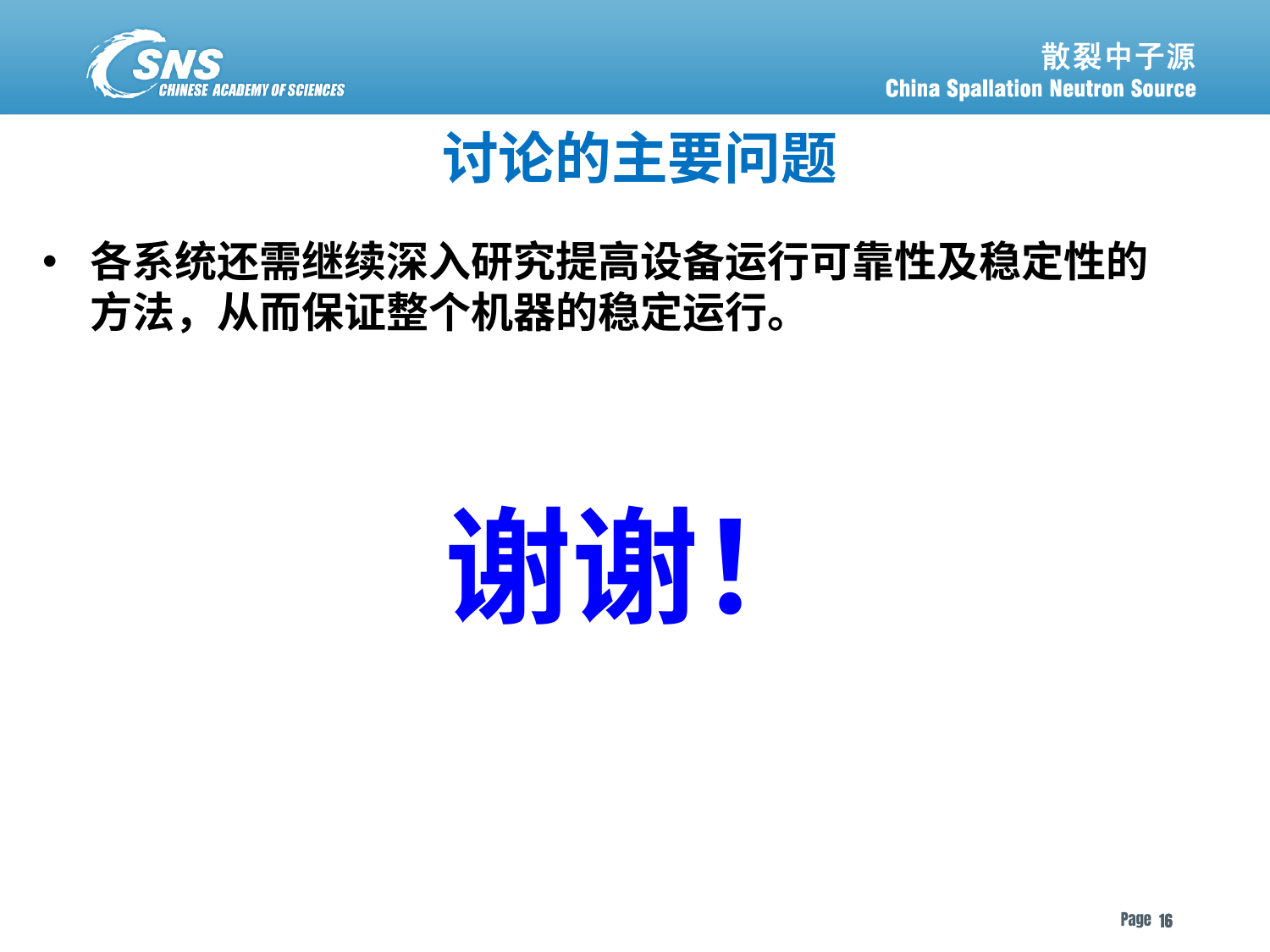

讨论的主要问题
各系统还需继续深入研究提高设备运行可靠性及稳定性的方法，从而保证整个机器的稳定运行。
谢谢！
16
16